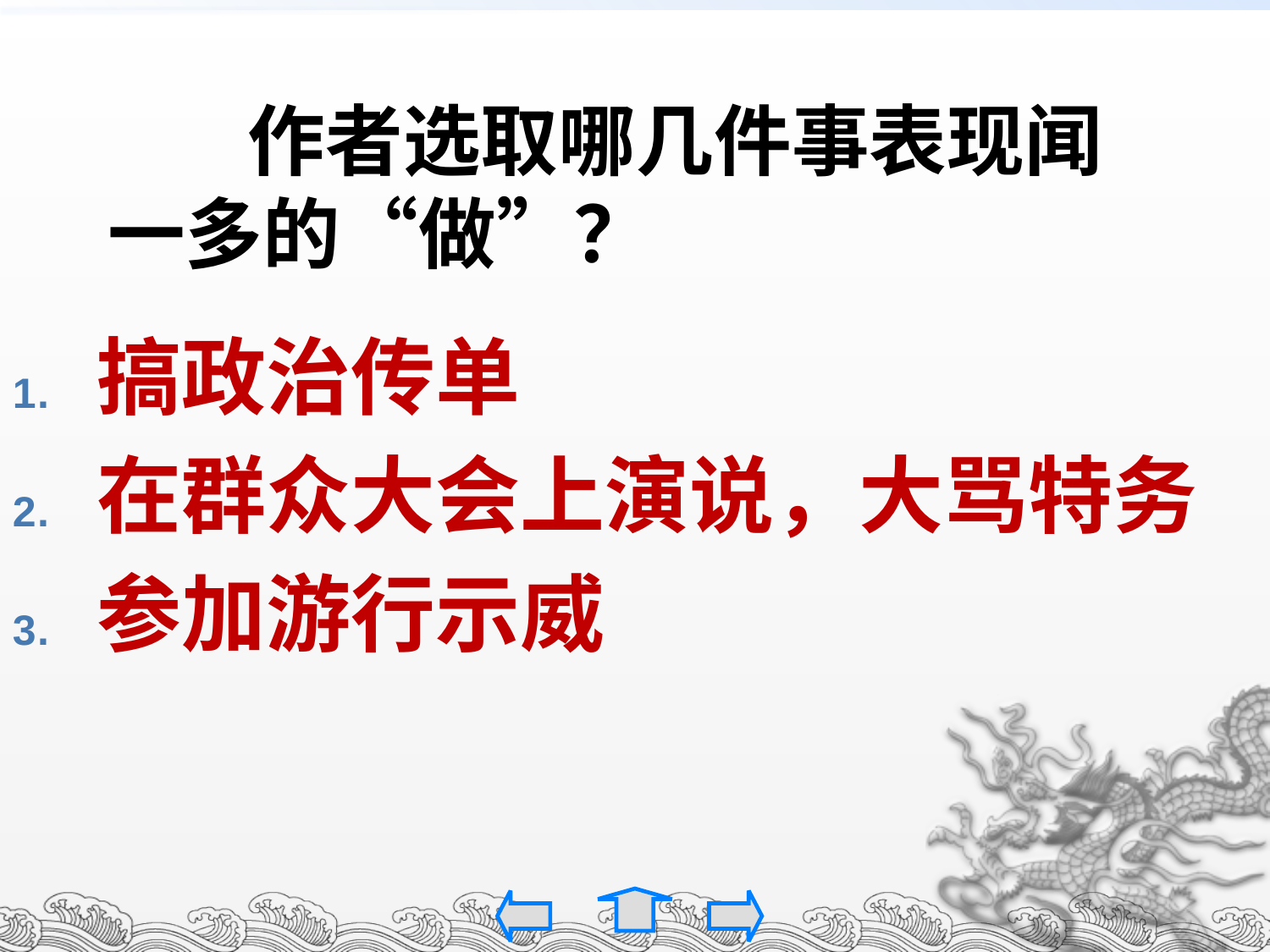

# 作者选取哪几件事表现闻一多的“做”？
搞政治传单
在群众大会上演说，大骂特务
参加游行示威